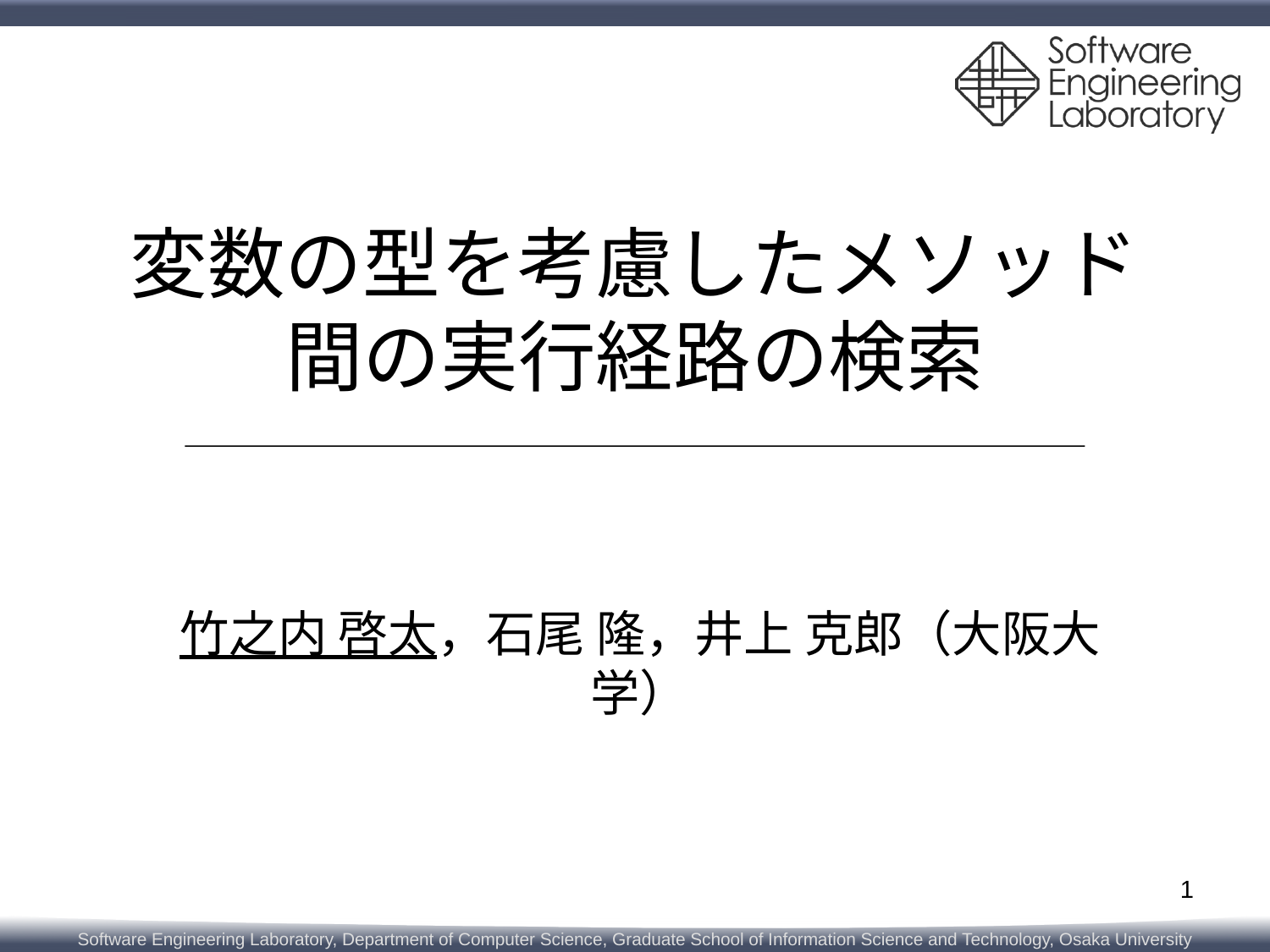

# 変数の型を考慮したメソッド間の実行経路の検索
竹之内 啓太，石尾 隆，井上 克郎（大阪大学）
1